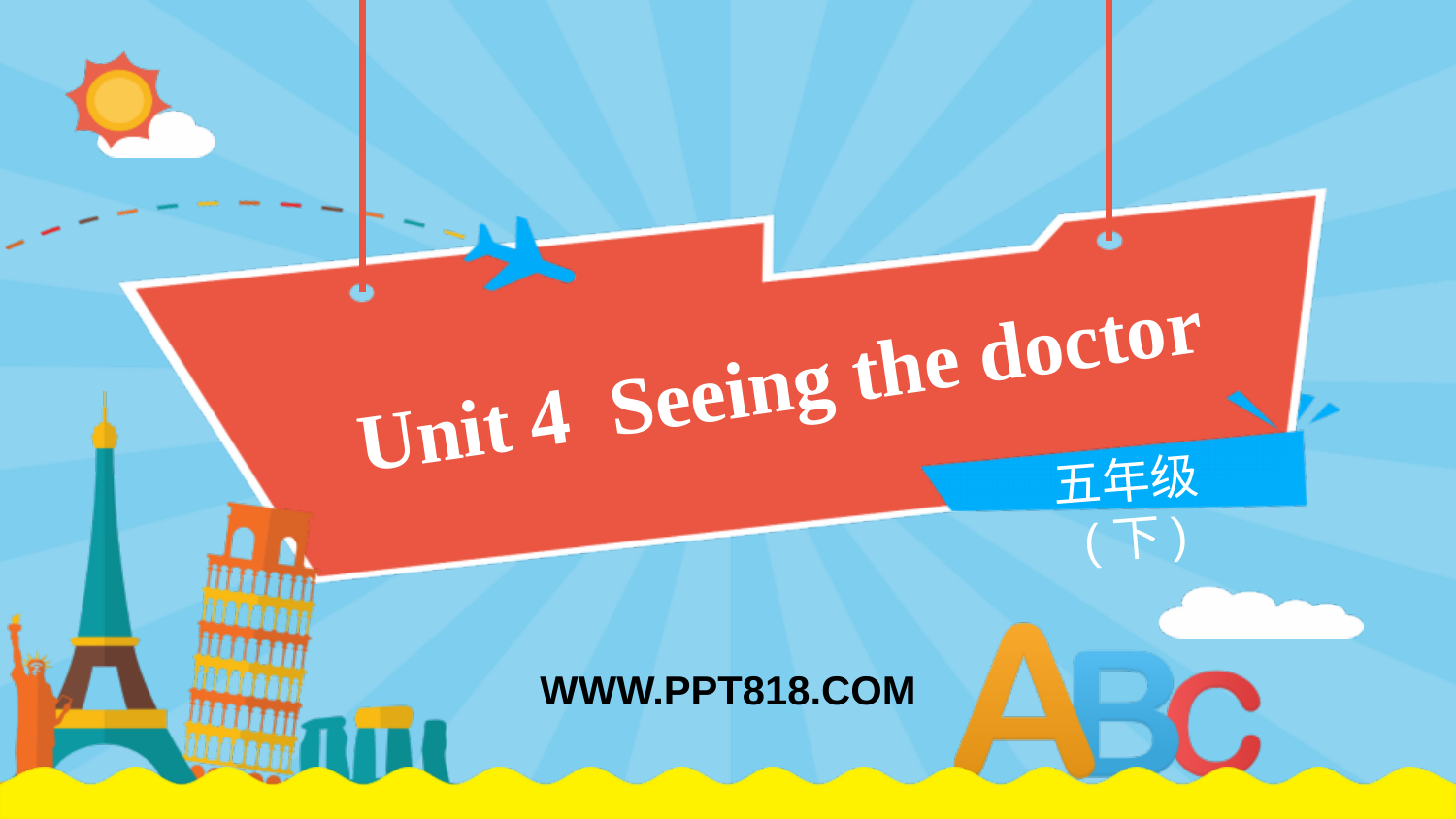

Unit 4  Seeing the doctor
五年级(下)
WWW.PPT818.COM